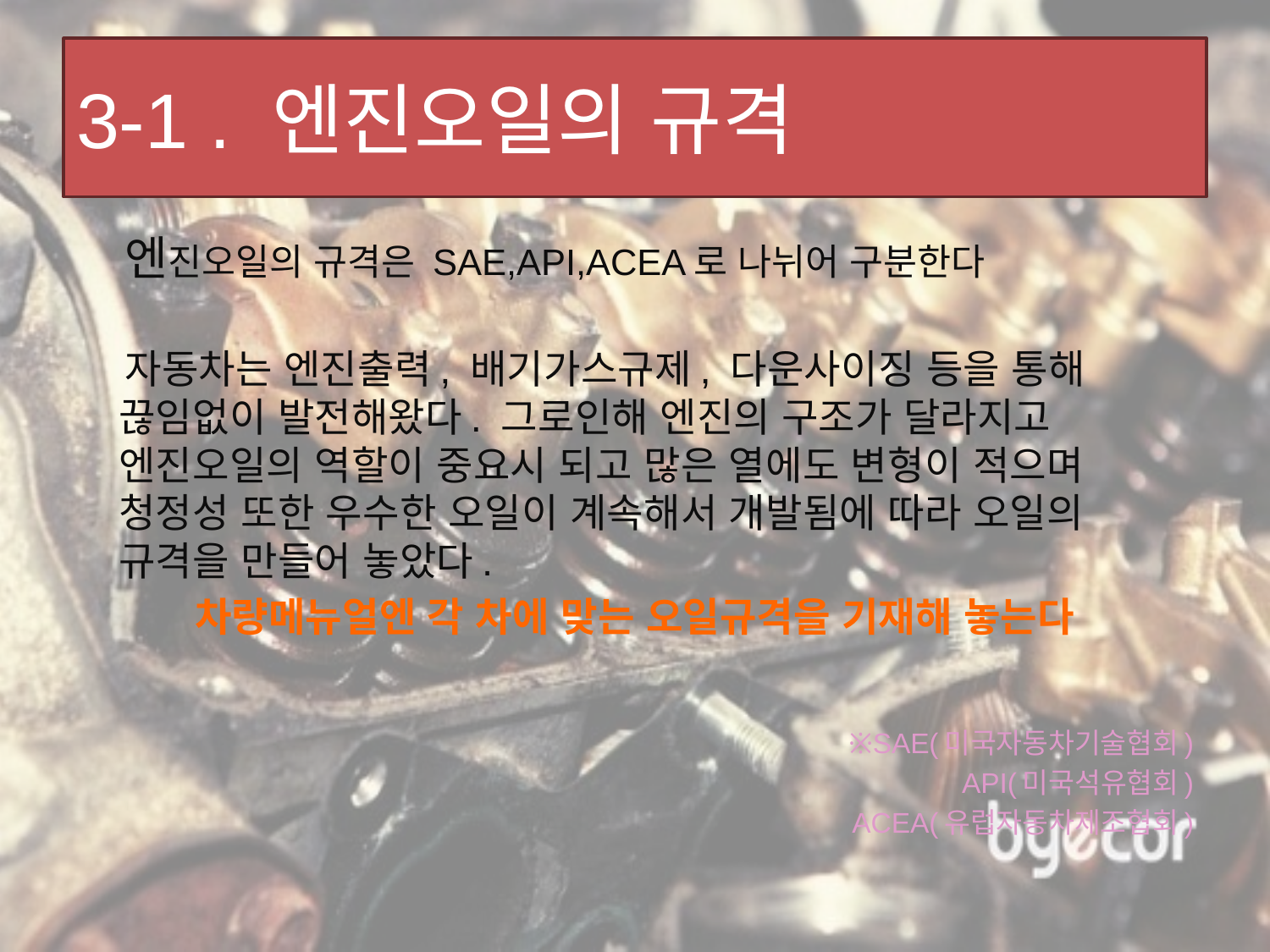

# 3-1 . 엔진오일의 규격
   엔진오일의 규격은 SAE,API,ACEA로 나뉘어 구분한다

    자동차는 엔진출력, 배기가스규제, 다운사이징 등을 통해 끊임없이 발전해왔다. 그로인해 엔진의 구조가 달라지고 엔진오일의 역할이 중요시 되고 많은 열에도 변형이 적으며 청정성 또한 우수한 오일이 계속해서 개발됨에 따라 오일의 규격을 만들어 놓았다.
차량메뉴얼엔 각 차에 맞는 오일규격을 기재해 놓는다

※SAE(미국자동차기술협회)
API(미국석유협회)
ACEA(유럽자동차제조협회)